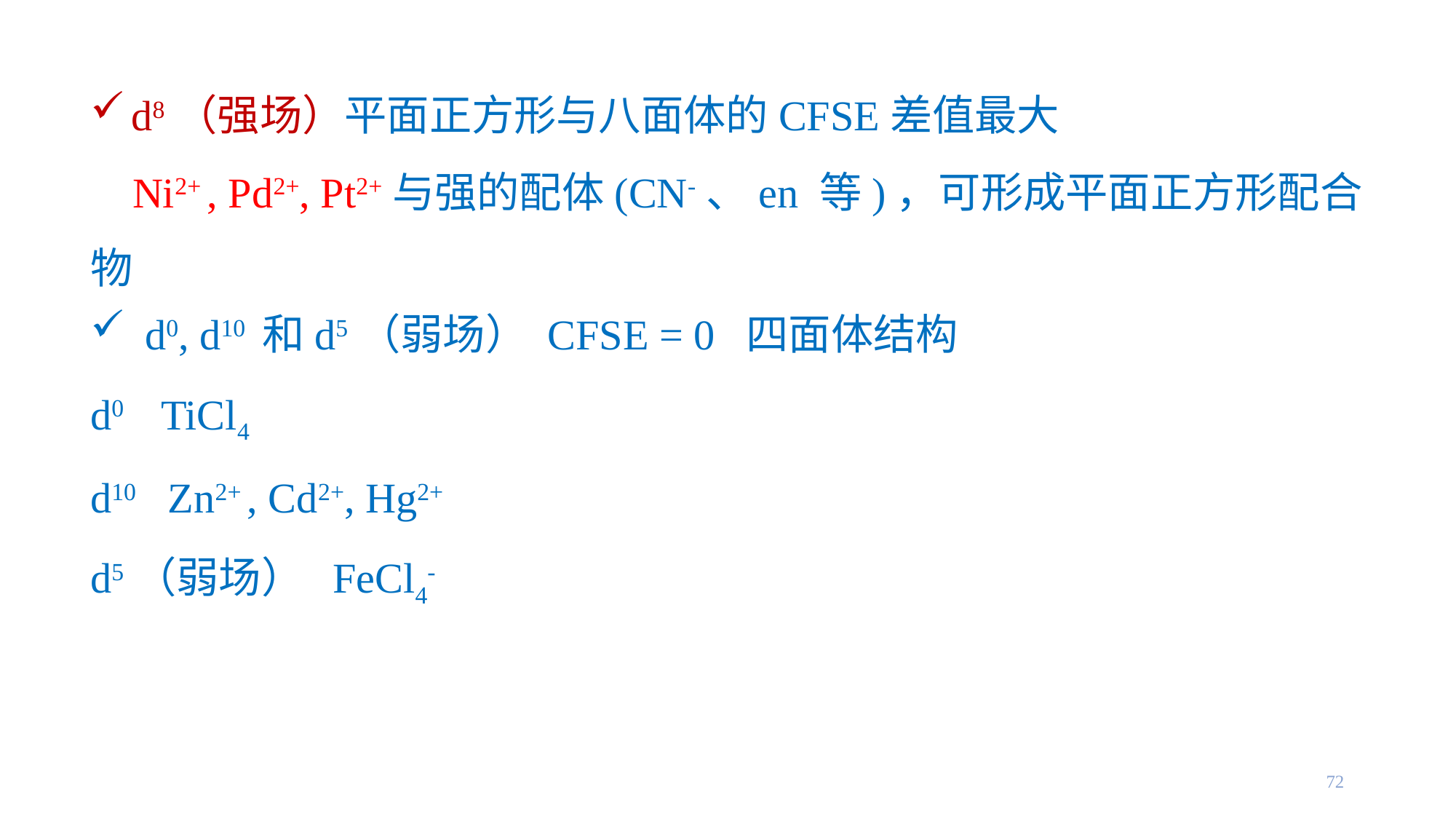

d8（强场）平面正方形与八面体的CFSE差值最大
    Ni2+ , Pd2+, Pt2+与强的配体(CN-、en 等)，可形成平面正方形配合物
d0, d10 和d5（弱场） CFSE = 0  四面体结构
d0    TiCl4
d10   Zn2+ , Cd2+, Hg2+
d5（弱场）  FeCl4-
72